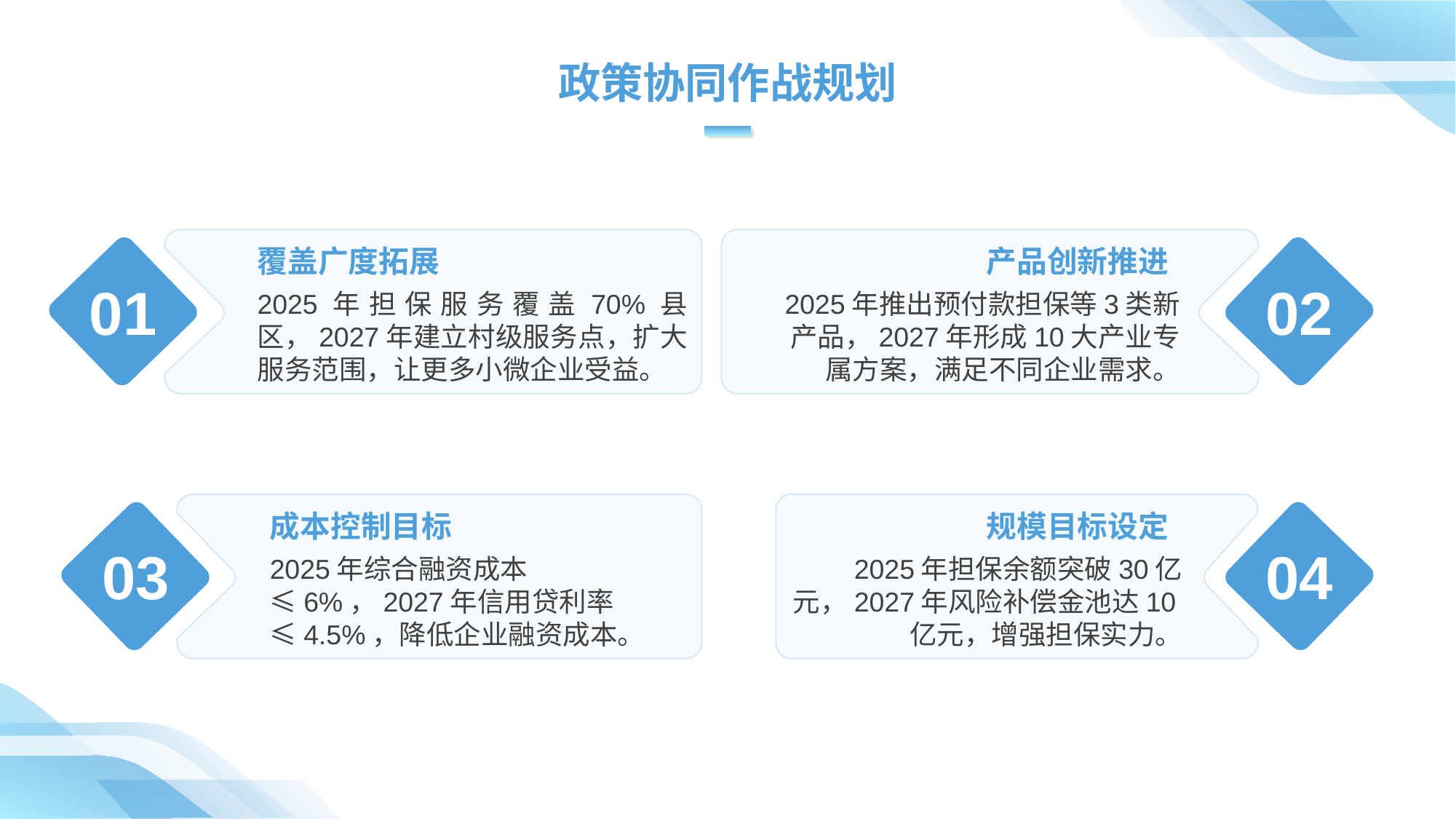

政策协同作战规划

覆盖广度拓展
2025年担保服务覆盖70%县区，2027年建立村级服务点，扩大服务范围，让更多小微企业受益。

01

产品创新推进

02
2025年推出预付款担保等3类新产品，2027年形成10大产业专属方案，满足不同企业需求。

成本控制目标

03
2025年综合融资成本≤6%，2027年信用贷利率≤4.5%，降低企业融资成本。

规模目标设定

04
2025年担保余额突破30亿元，2027年风险补偿金池达10亿元，增强担保实力。